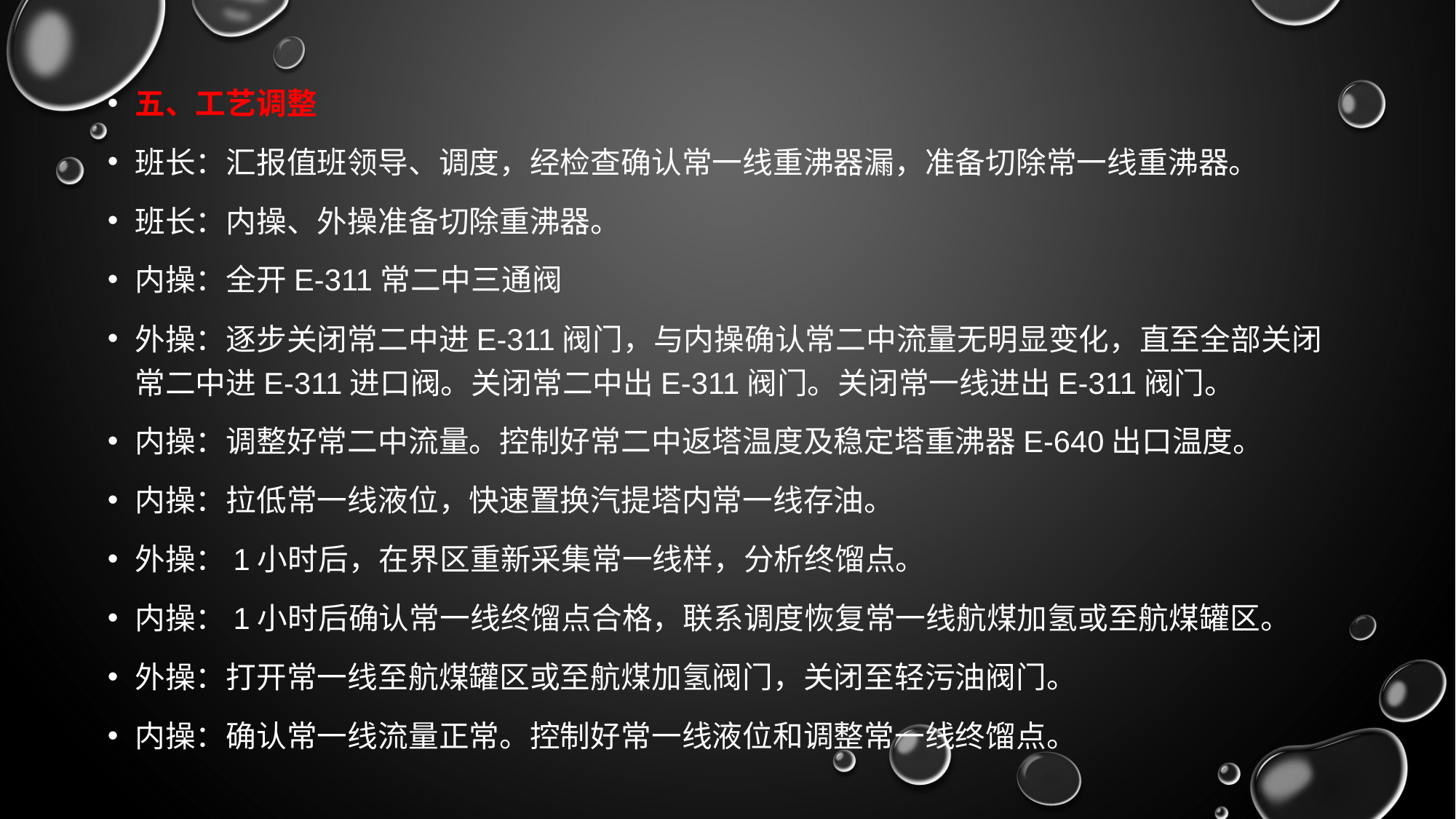

五、工艺调整
班长：汇报值班领导、调度，经检查确认常一线重沸器漏，准备切除常一线重沸器。
班长：内操、外操准备切除重沸器。
内操：全开E-311常二中三通阀
外操：逐步关闭常二中进E-311阀门，与内操确认常二中流量无明显变化，直至全部关闭常二中进E-311进口阀。关闭常二中出E-311阀门。关闭常一线进出E-311阀门。
内操：调整好常二中流量。控制好常二中返塔温度及稳定塔重沸器E-640出口温度。
内操：拉低常一线液位，快速置换汽提塔内常一线存油。
外操：1小时后，在界区重新采集常一线样，分析终馏点。
内操：1小时后确认常一线终馏点合格，联系调度恢复常一线航煤加氢或至航煤罐区。
外操：打开常一线至航煤罐区或至航煤加氢阀门，关闭至轻污油阀门。
内操：确认常一线流量正常。控制好常一线液位和调整常一线终馏点。